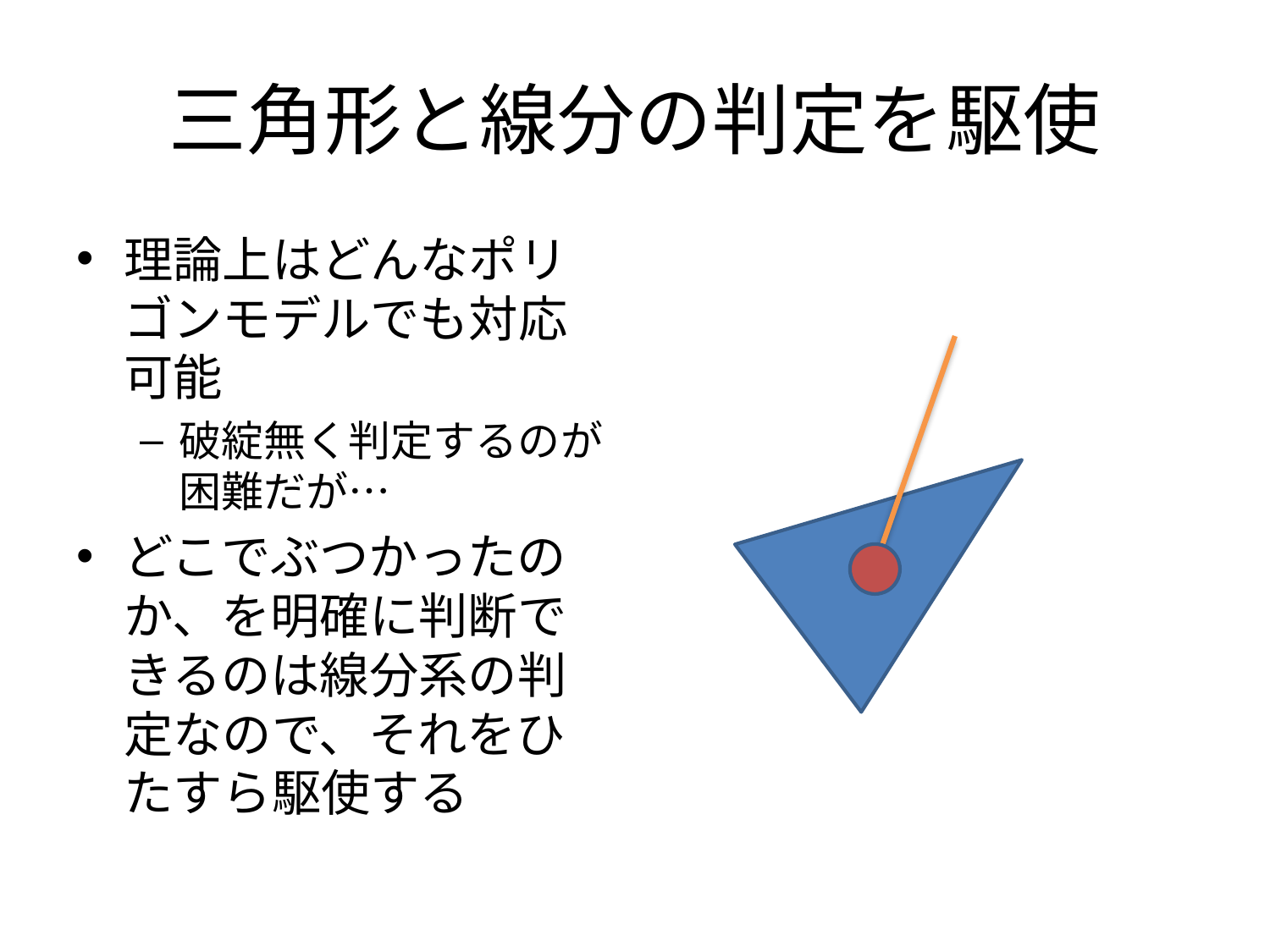

# 三角形と線分の判定を駆使
理論上はどんなポリゴンモデルでも対応可能
破綻無く判定するのが困難だが…
どこでぶつかったのか、を明確に判断できるのは線分系の判定なので、それをひたすら駆使する